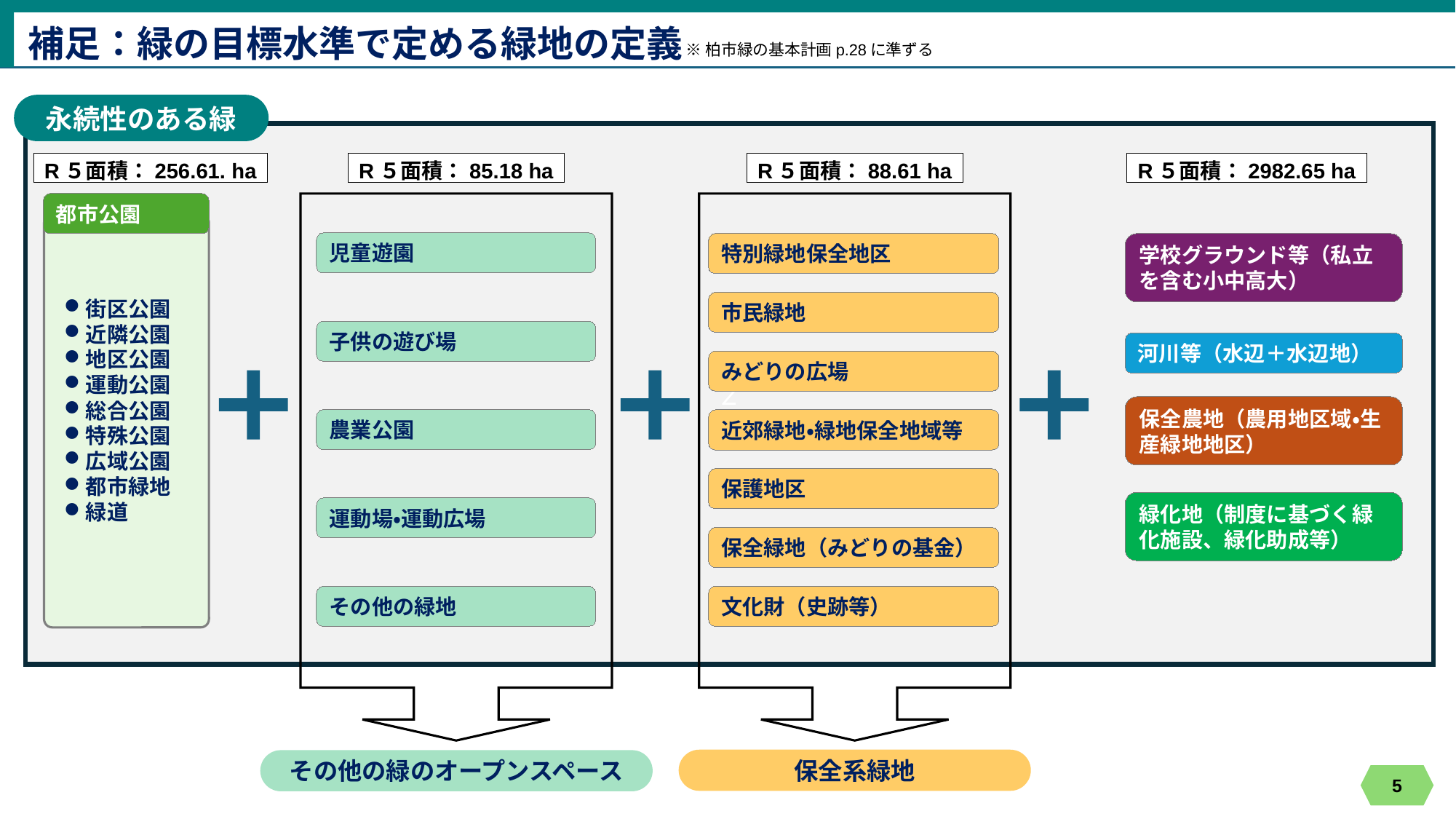

補足：緑の目標水準で定める緑地の定義
※柏市緑の基本計画p.28に準ずる
永続性のある緑
ｚ
R５面積：256.61. ha
R５面積：85.18 ha
R５面積：88.61 ha
R５面積：2982.65 ha

都市公園

児童遊園
特別緑地保全地区
学校グラウンド等（私立を含む小中高大）
街区公園
近隣公園
地区公園
運動公園
総合公園
特殊公園
広域公園
都市緑地
緑道
市民緑地
子供の遊び場
河川等（水辺＋水辺地）
みどりの広場

保全農地（農用地区域・生産緑地地区）
農業公園
近郊緑地・緑地保全地域等
保護地区
緑化地（制度に基づく緑化施設、緑化助成等）
運動場・運動広場
保全緑地（みどりの基金）
その他の緑地
文化財（史跡等）
保全系緑地
その他の緑のオープンスペース
5